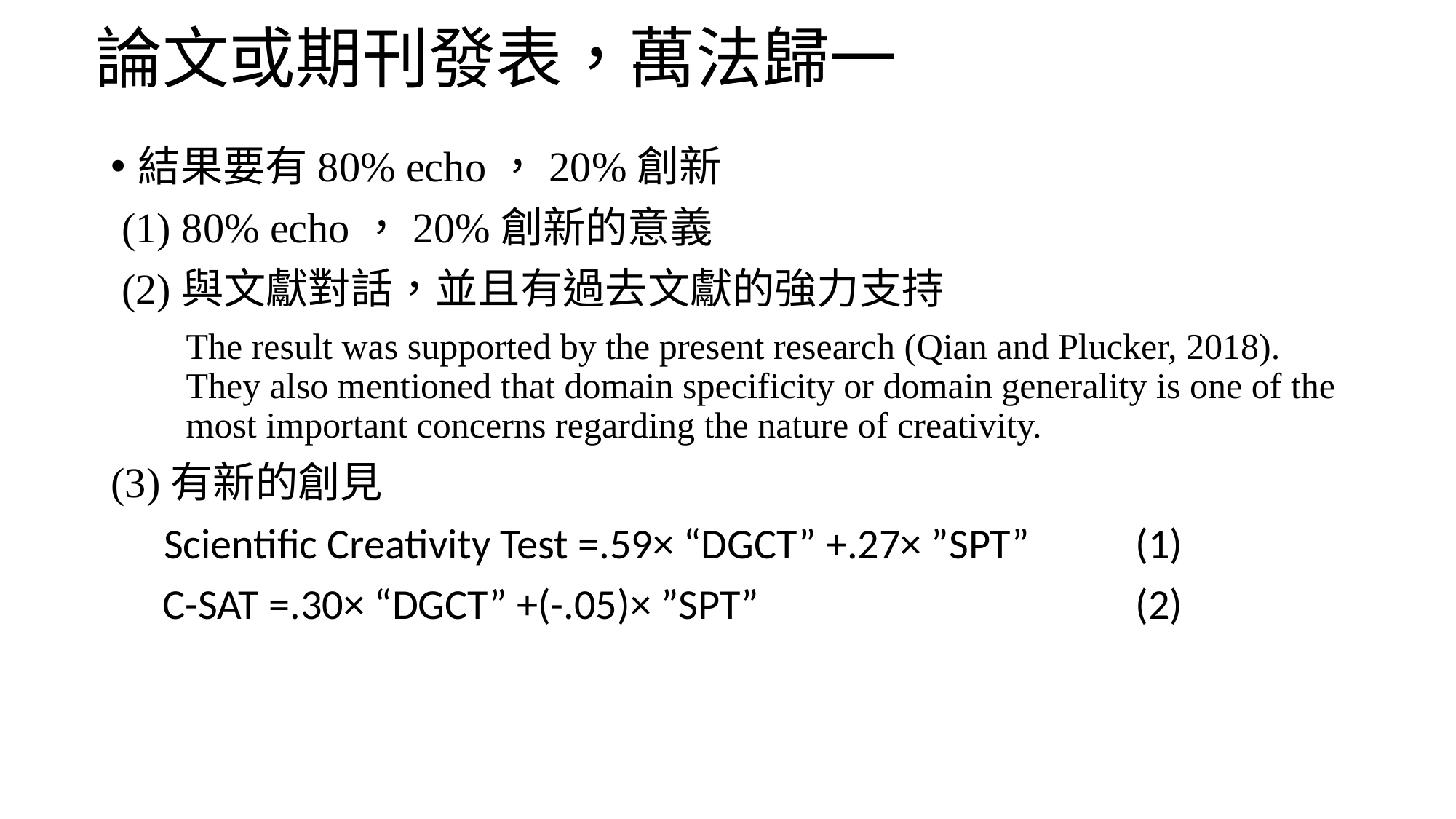

# 論文或期刊發表，萬法歸一
結果要有80% echo，20%創新
 (1) 80% echo，20%創新的意義
 (2)與文獻對話，並且有過去文獻的強力支持
The result was supported by the present research (Qian and Plucker, 2018). They also mentioned that domain specificity or domain generality is one of the most important concerns regarding the nature of creativity.
(3)有新的創見
 Scientific Creativity Test =.59× “DGCT” +.27× ”SPT”	(1)
 C-SAT =.30× “DGCT” +(-.05)× ”SPT”				(2)